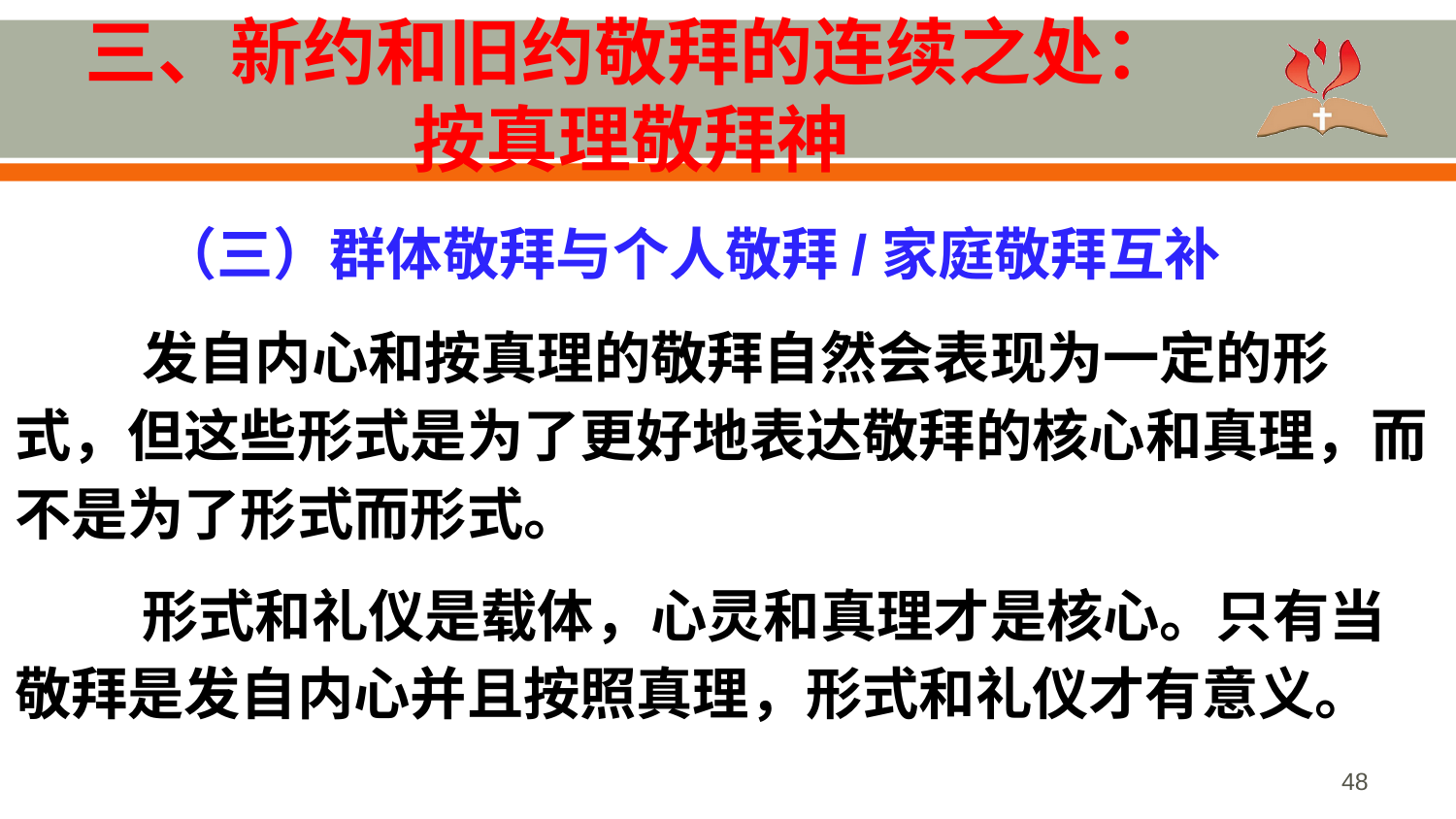

# 三、新约和旧约敬拜的连续之处：按真理敬拜神
	（三）群体敬拜与个人敬拜/家庭敬拜互补
发自内心和按真理的敬拜自然会表现为一定的形式，但这些形式是为了更好地表达敬拜的核心和真理，而不是为了形式而形式。
形式和礼仪是载体，心灵和真理才是核心。只有当敬拜是发自内心并且按照真理，形式和礼仪才有意义。

48